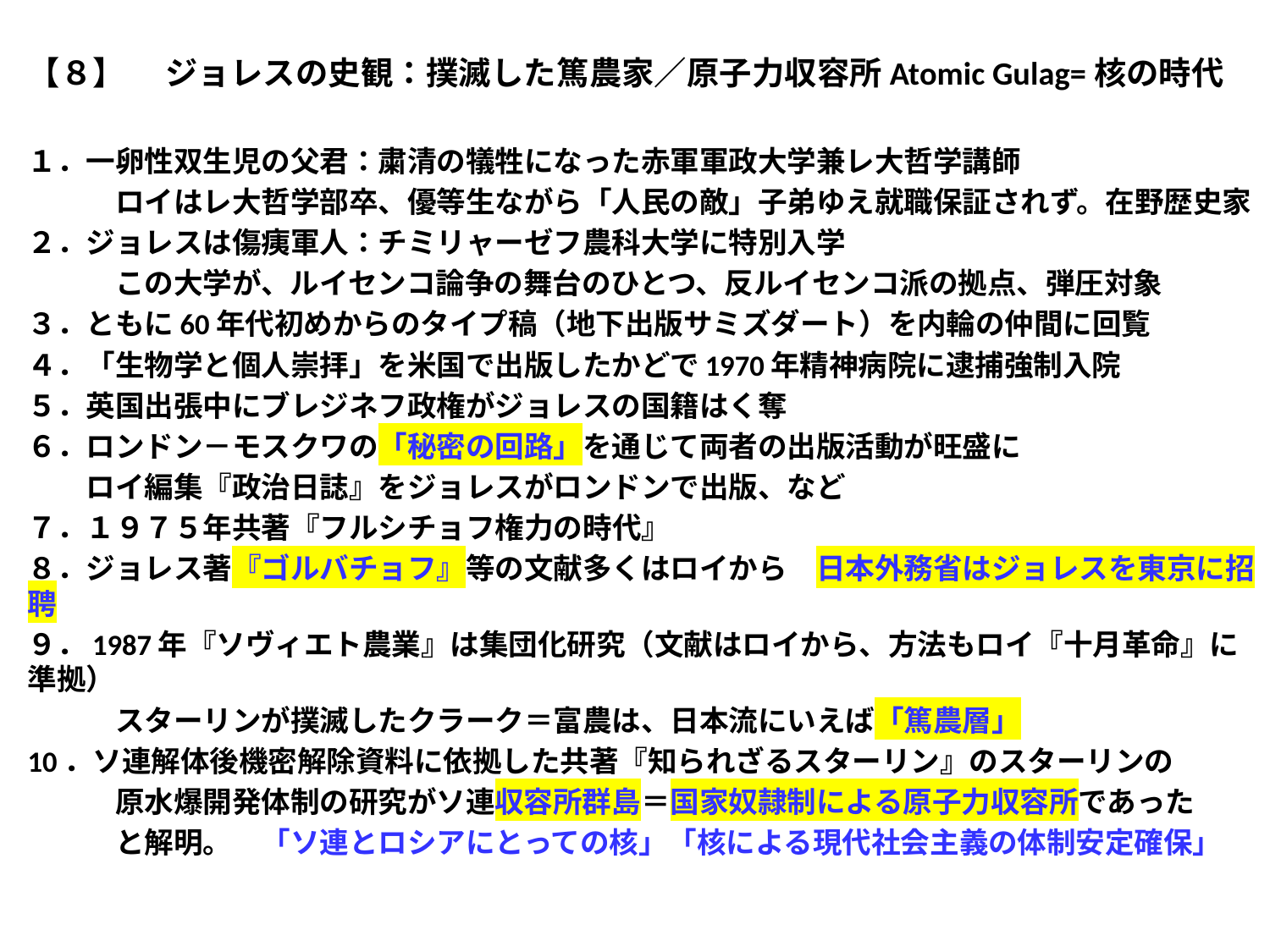

【８】 　ジョレスの史観：撲滅した篤農家／原子力収容所Atomic Gulag=核の時代

１．一卵性双生児の父君：粛清の犠牲になった赤軍軍政大学兼レ大哲学講師
　　　ロイはレ大哲学部卒、優等生ながら「人民の敵」子弟ゆえ就職保証されず。在野歴史家
２．ジョレスは傷痍軍人：チミリャーゼフ農科大学に特別入学
　　　この大学が、ルイセンコ論争の舞台のひとつ、反ルイセンコ派の拠点、弾圧対象
３．ともに60年代初めからのタイプ稿（地下出版サミズダート）を内輪の仲間に回覧
４．「生物学と個人崇拝」を米国で出版したかどで1970年精神病院に逮捕強制入院
５．英国出張中にブレジネフ政権がジョレスの国籍はく奪
６．ロンドン－モスクワの「秘密の回路」を通じて両者の出版活動が旺盛に
　　ロイ編集『政治日誌』をジョレスがロンドンで出版、など
７．１９７５年共著『フルシチョフ権力の時代』
８．ジョレス著『ゴルバチョフ』等の文献多くはロイから　日本外務省はジョレスを東京に招聘
９．1987年『ソヴィエト農業』は集団化研究（文献はロイから、方法もロイ『十月革命』に準拠）
　　　スターリンが撲滅したクラーク＝富農は、日本流にいえば「篤農層」
10．ソ連解体後機密解除資料に依拠した共著『知られざるスターリン』のスターリンの
　　　原水爆開発体制の研究がソ連収容所群島＝国家奴隷制による原子力収容所であった
　　　と解明。　「ソ連とロシアにとっての核」「核による現代社会主義の体制安定確保」